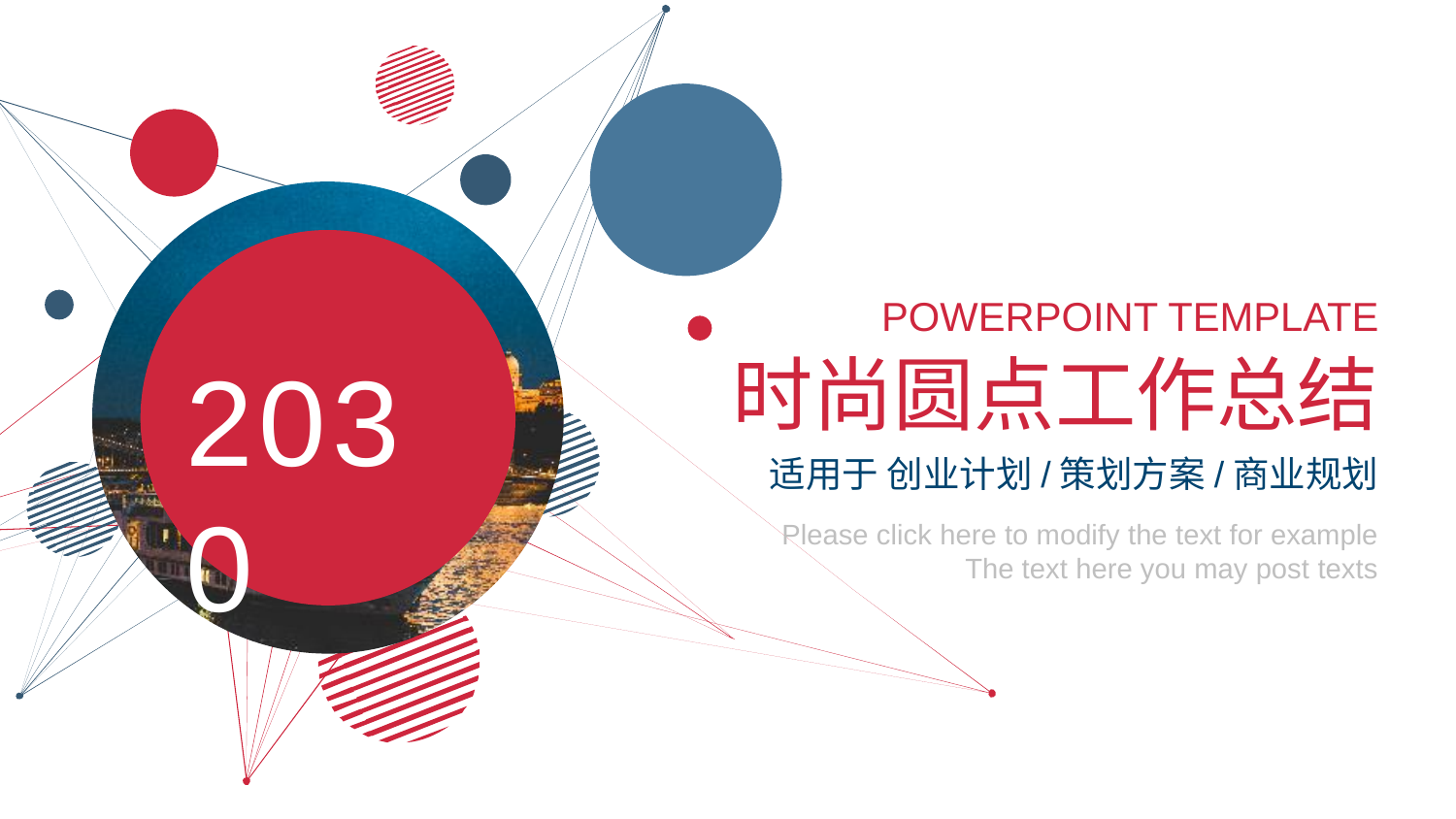

POWERPOINT TEMPLATE

时尚圆点工作总结
2030

适用于 创业计划/策划方案/商业规划

Please click here to modify the text for example The text here you may post texts